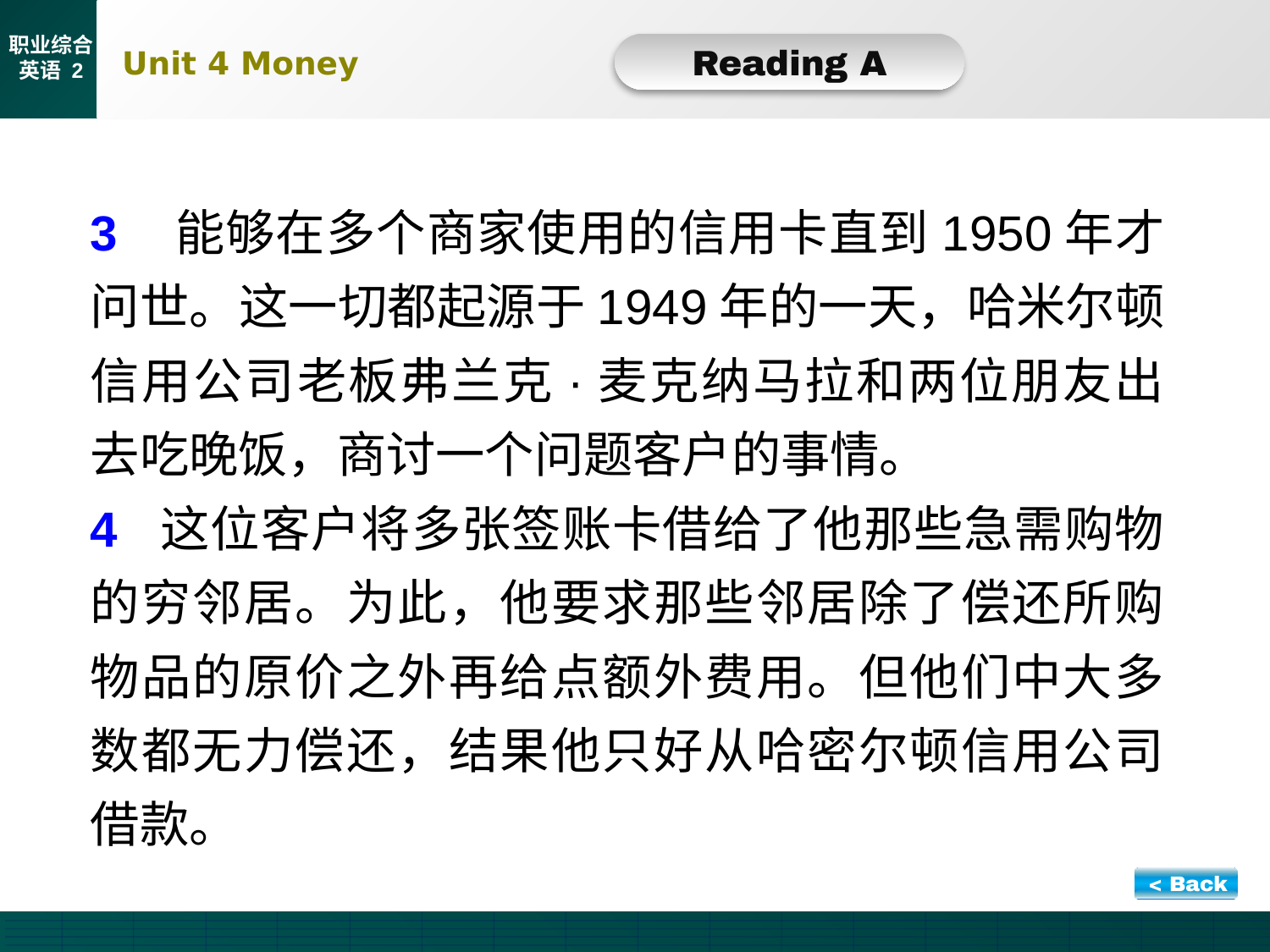

Reading A
A-Trans-3
3   能够在多个商家使用的信用卡直到1950年才问世。这一切都起源于1949年的一天，哈米尔顿信用公司老板弗兰克·麦克纳马拉和两位朋友出去吃晚饭，商讨一个问题客户的事情。
4  这位客户将多张签账卡借给了他那些急需购物的穷邻居。为此，他要求那些邻居除了偿还所购物品的原价之外再给点额外费用。但他们中大多数都无力偿还，结果他只好从哈密尔顿信用公司借款。
< Back